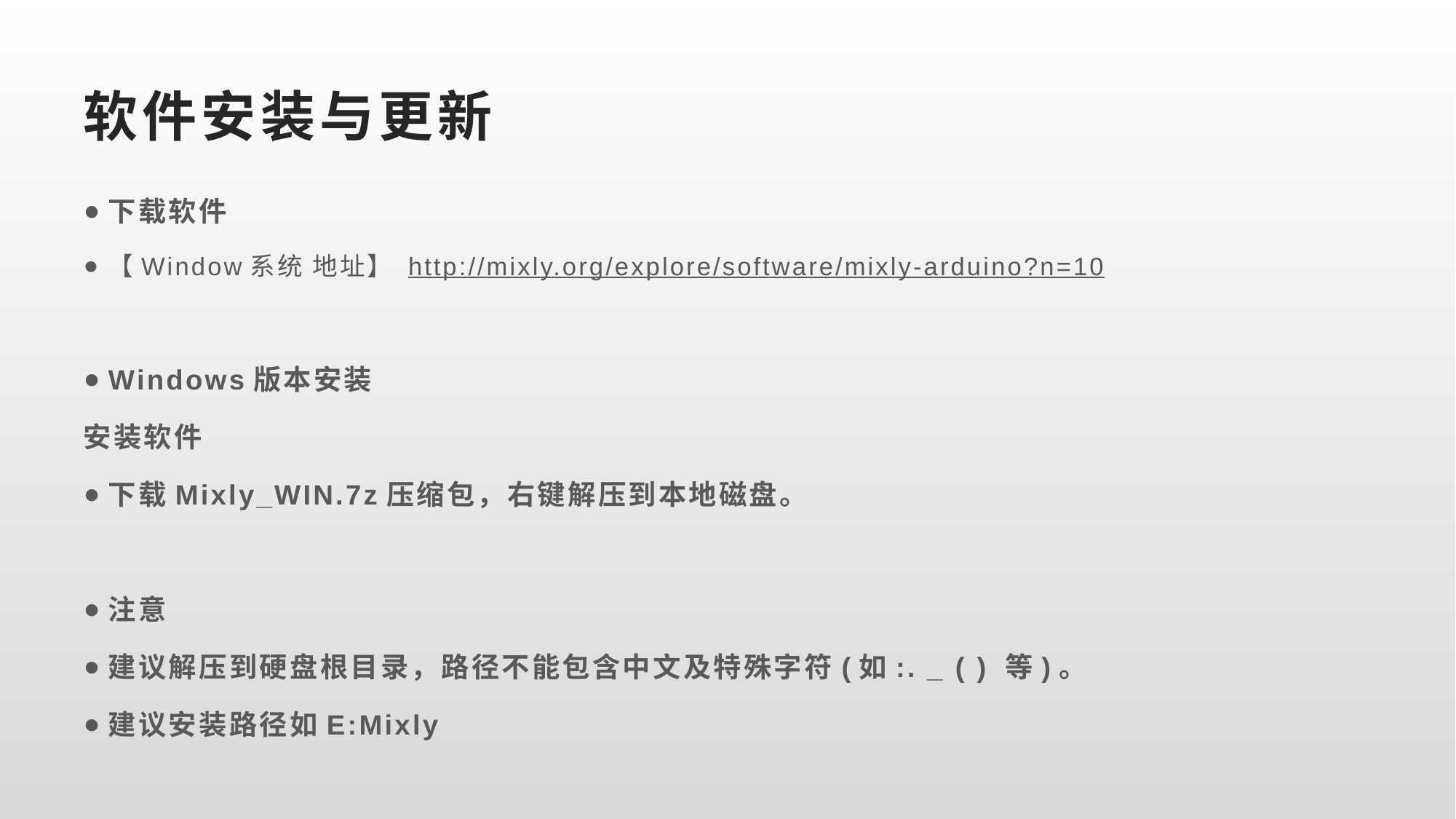

# 软件安装与更新
下载软件
【Window系统 地址】 http://mixly.org/explore/software/mixly-arduino?n=10

Windows版本安装
安装软件
下载Mixly_WIN.7z压缩包，右键解压到本地磁盘。

注意
建议解压到硬盘根目录，路径不能包含中文及特殊字符(如:. _ ( ) 等)。
建议安装路径如E:Mixly